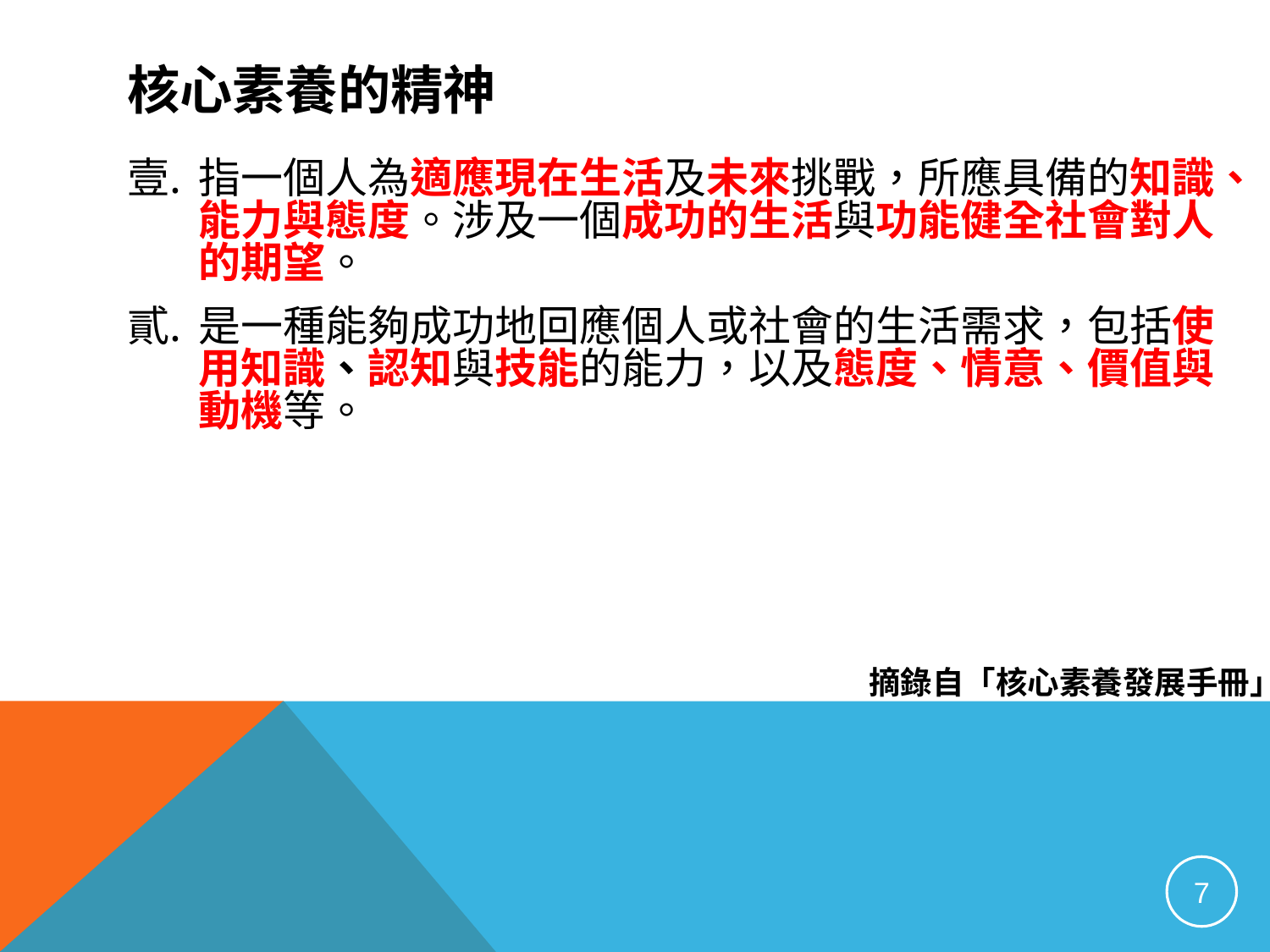

# 核心素養的精神
指一個人為適應現在生活及未來挑戰，所應具備的知識、能力與態度。涉及一個成功的生活與功能健全社會對人的期望。
是一種能夠成功地回應個人或社會的生活需求，包括使用知識、認知與技能的能力，以及態度、情意、價值與動機等。
摘錄自「核心素養發展手冊」
7